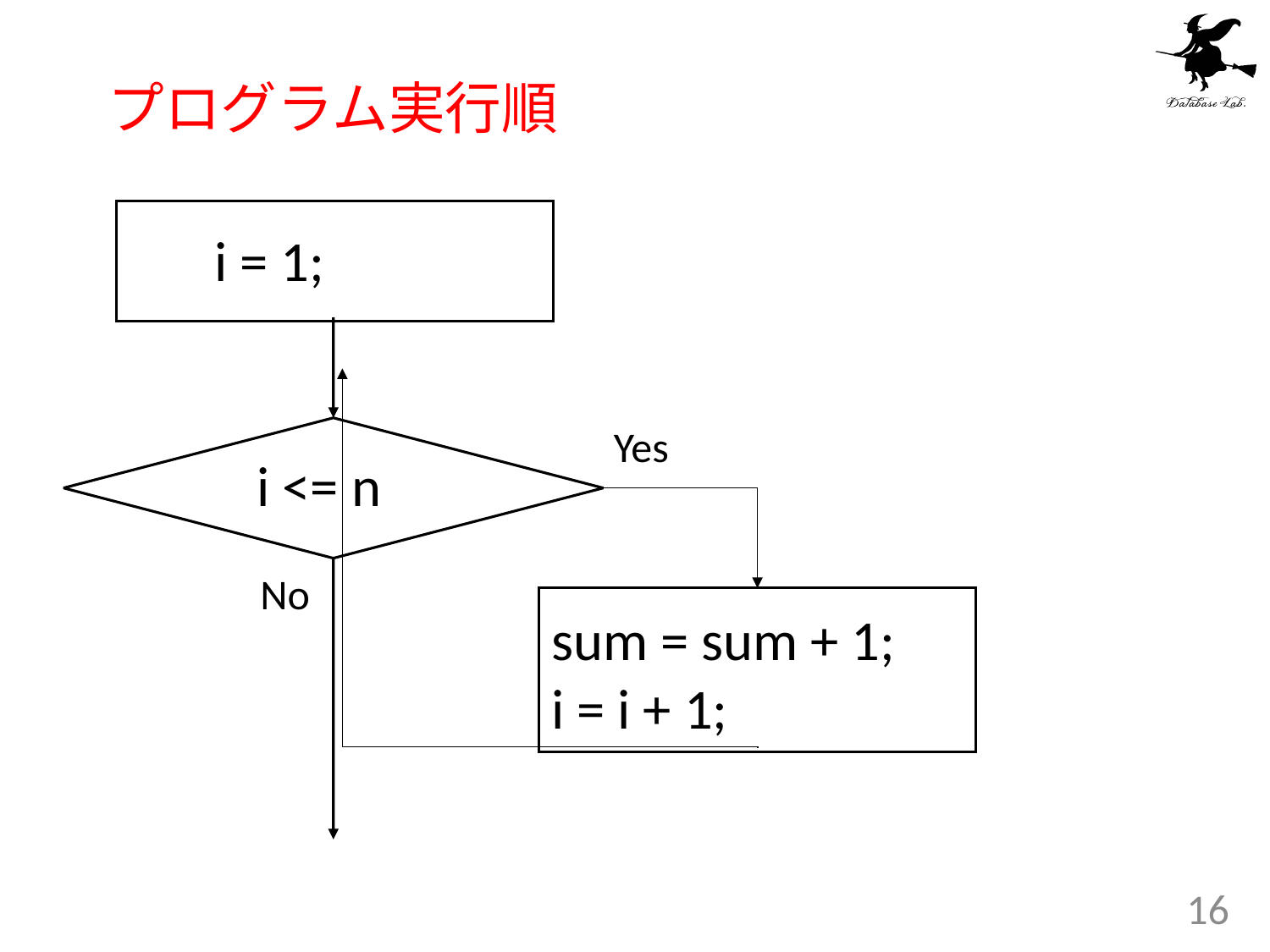

# プログラム実行順

i = 1;

Yes

i <= n

No

sum = sum + 1;
i = i + 1;
16